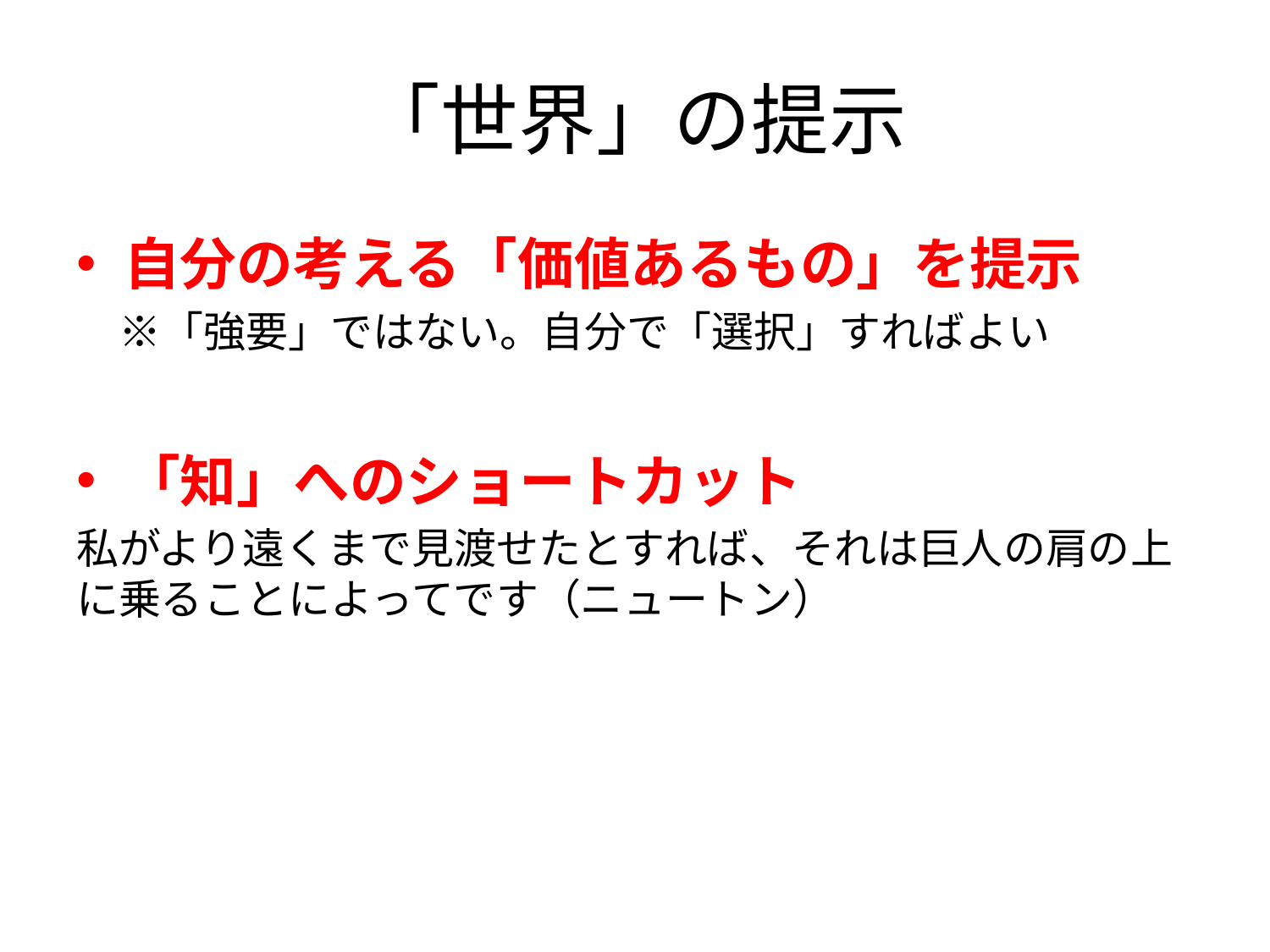

# 「世界」の提示
自分の考える「価値あるもの」を提示
　※「強要」ではない。自分で「選択」すればよい

「知」へのショートカット
私がより遠くまで見渡せたとすれば、それは巨人の肩の上に乗ることによってです（ニュートン）